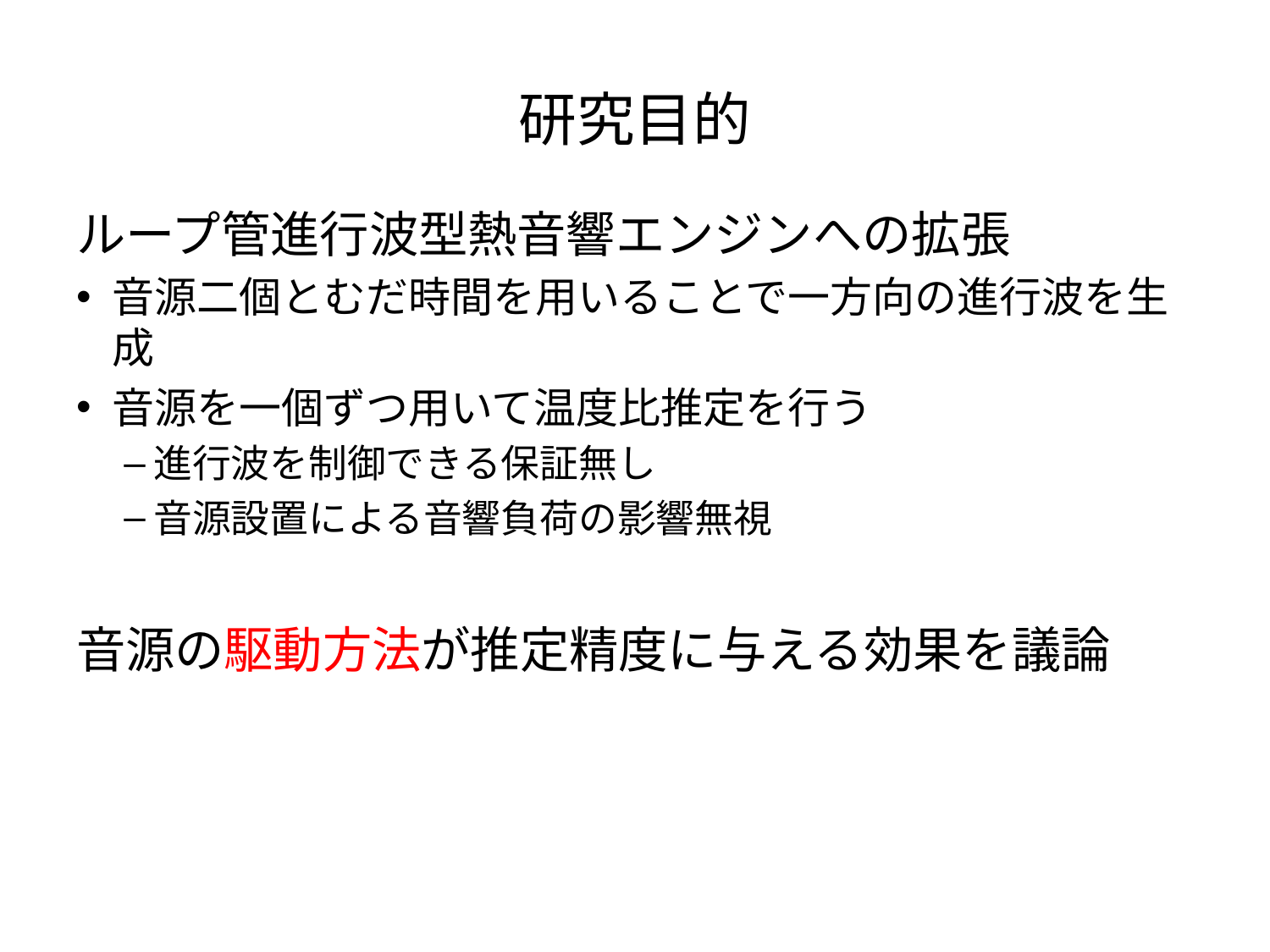

# 研究目的
ループ管進行波型熱音響エンジンへの拡張
音源二個とむだ時間を用いることで一方向の進行波を生成
音源を一個ずつ用いて温度比推定を行う
進行波を制御できる保証無し
音源設置による音響負荷の影響無視

音源の駆動方法が推定精度に与える効果を議論